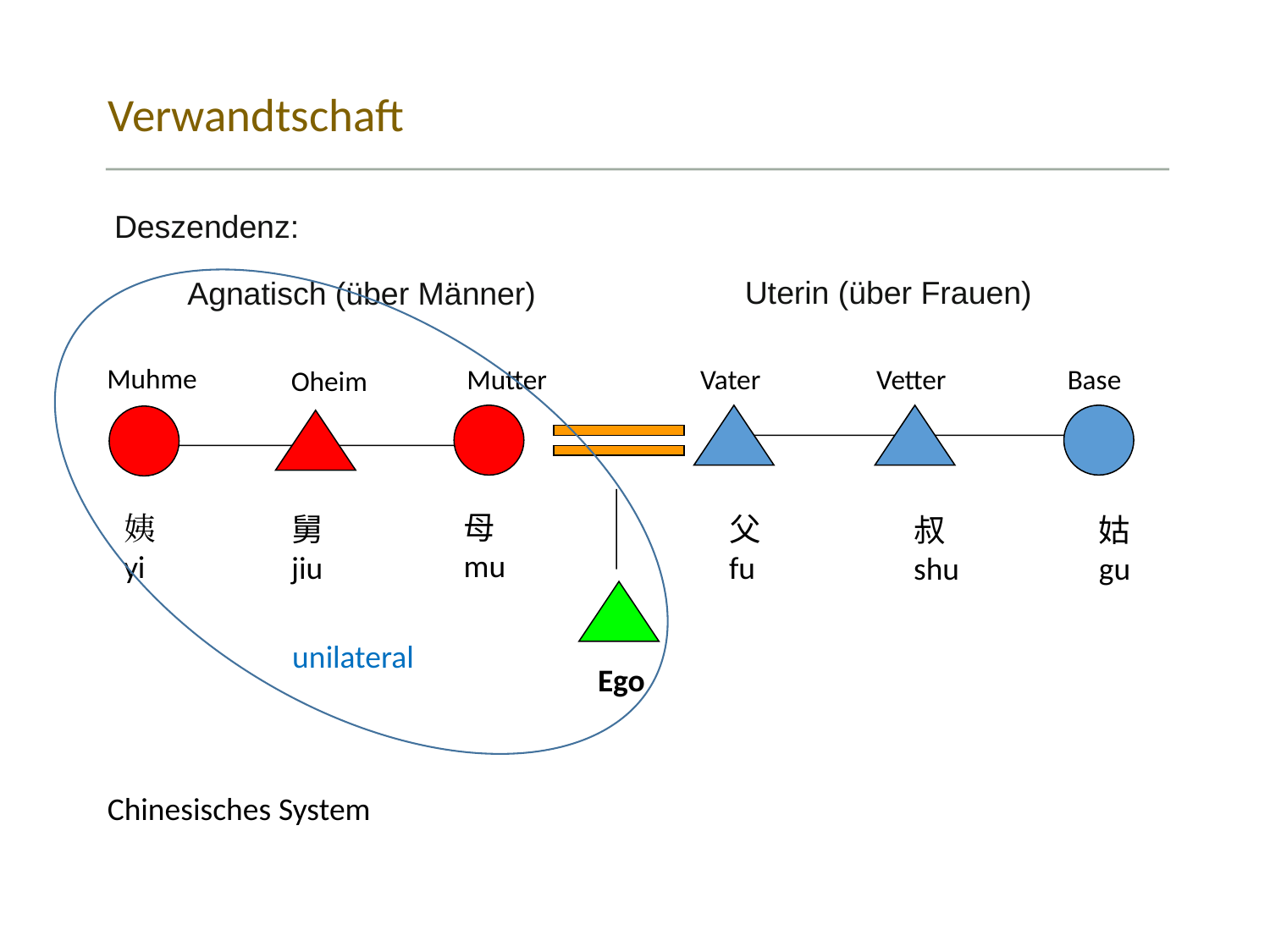

# Verwandtschaft

Deszendenz:

Uterin (über Frauen)
Agnatisch (über Männer)

Muhme
Mutter
Vater
Base
Vetter
Oheim

母
mu
姨
yi
舅
jiu
父
fu
叔
shu
姑
gu

unilateral
Ego
Chinesisches System